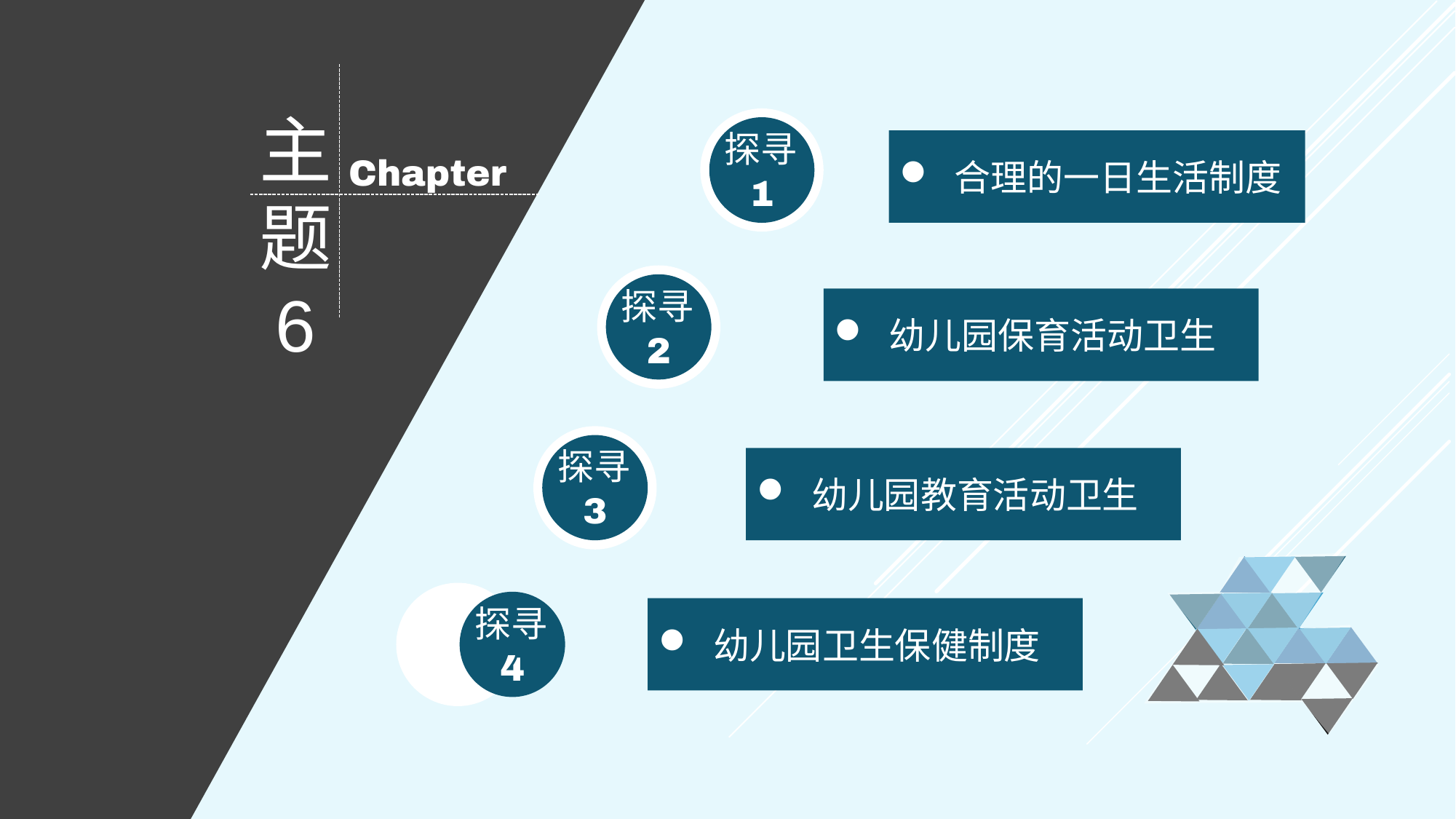

主题
6

探寻1
合理的一日生活制度
Chapter

探寻2
幼儿园保育活动卫生

探寻3
幼儿园教育活动卫生

探寻4
幼儿园卫生保健制度